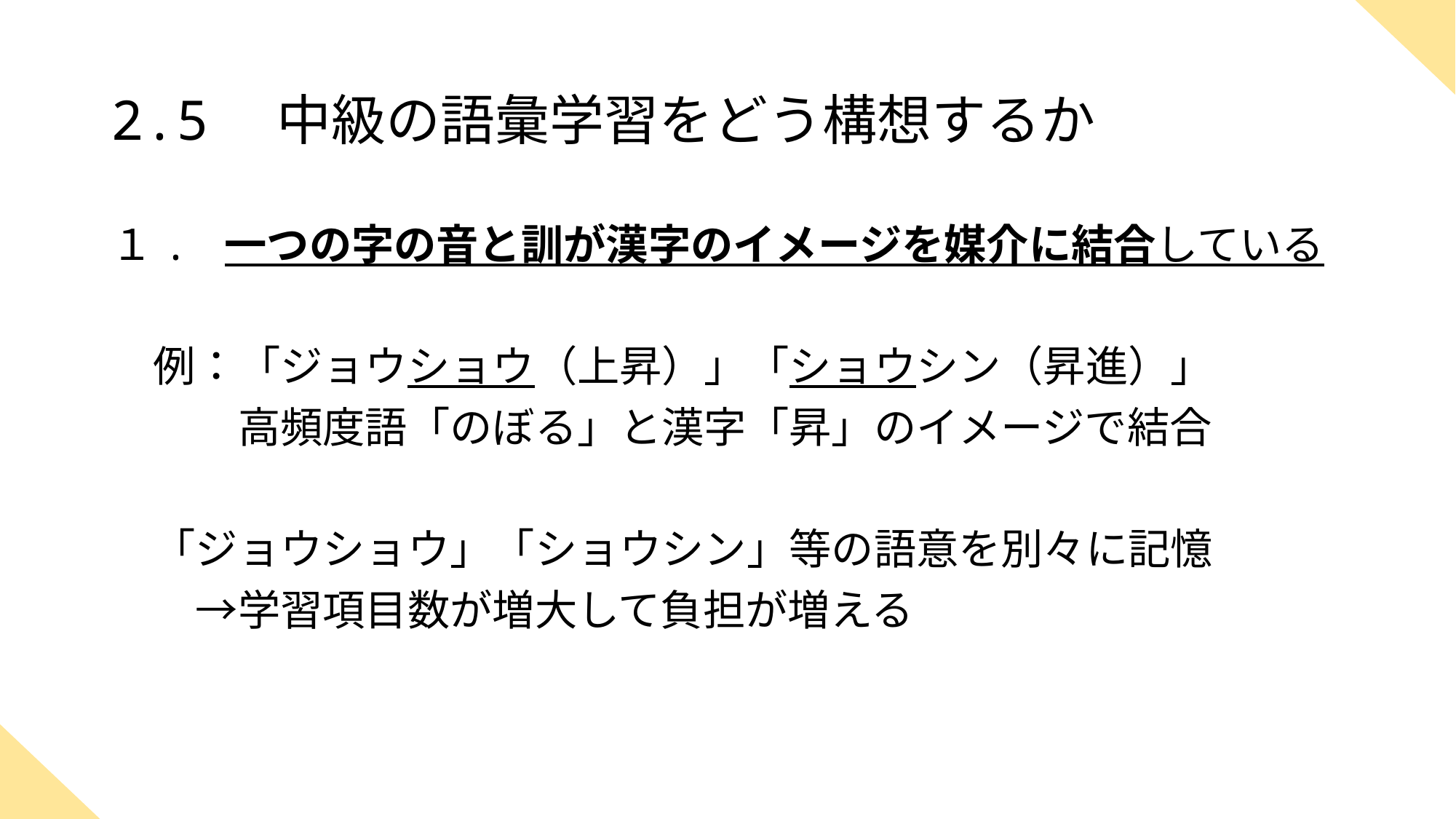

# 2.5　中級の語彙学習をどう構想するか
１. 一つの字の音と訓が漢字のイメージを媒介に結合している

　例：「ジョウショウ（上昇）」「ショウシン（昇進）」
　　　高頻度語「のぼる」と漢字「昇」のイメージで結合

　「ジョウショウ」「ショウシン」等の語意を別々に記憶
　　→学習項目数が増大して負担が増える